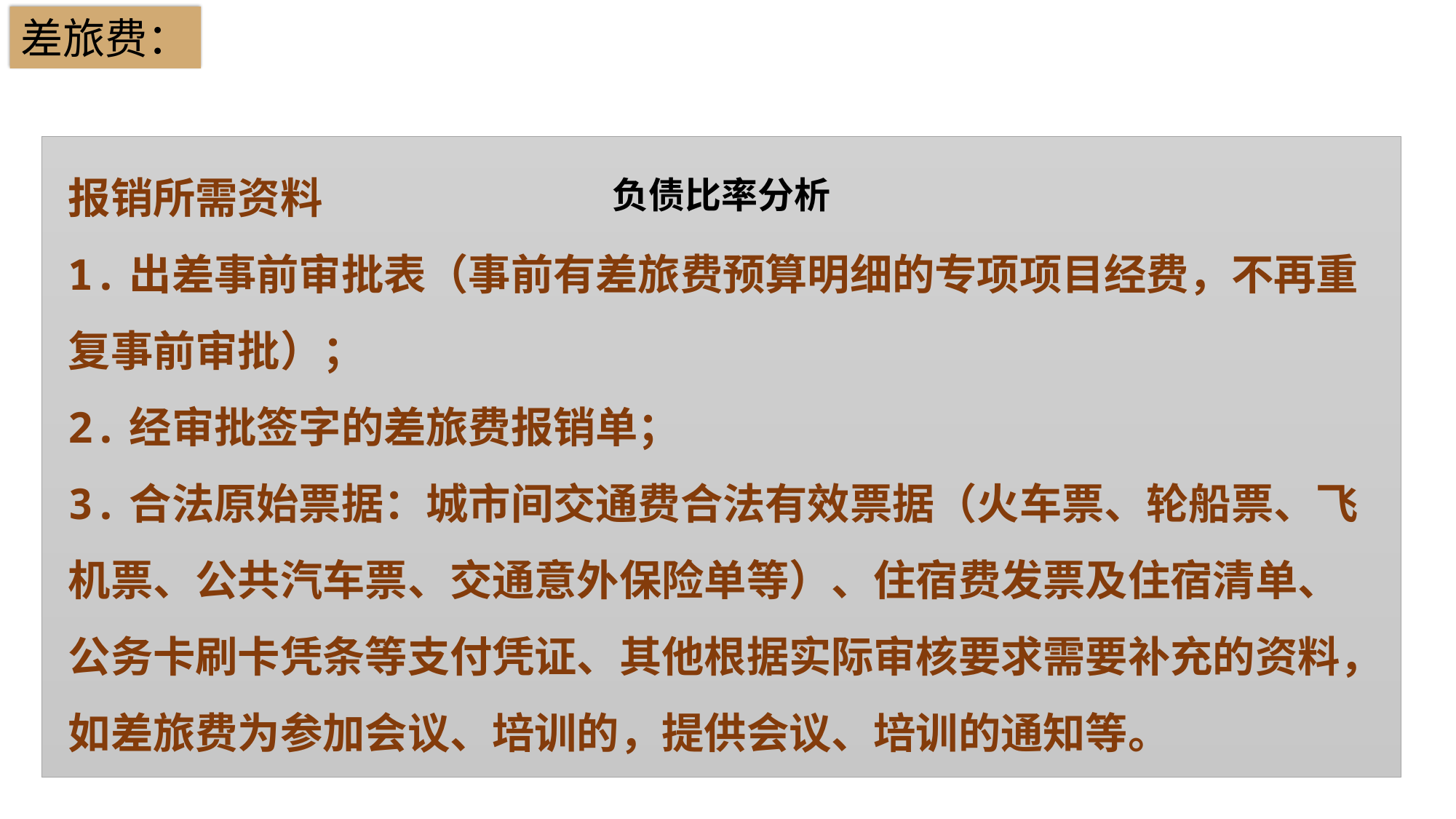

差旅费：

### Chart: 负债比率分析

| Category |
|---|
报销所需资料
1.出差事前审批表（事前有差旅费预算明细的专项项目经费，不再重复事前审批）；
2.经审批签字的差旅费报销单；
3.合法原始票据：城市间交通费合法有效票据（火车票、轮船票、飞机票、公共汽车票、交通意外保险单等）、住宿费发票及住宿清单、公务卡刷卡凭条等支付凭证、其他根据实际审核要求需要补充的资料，如差旅费为参加会议、培训的，提供会议、培训的通知等。